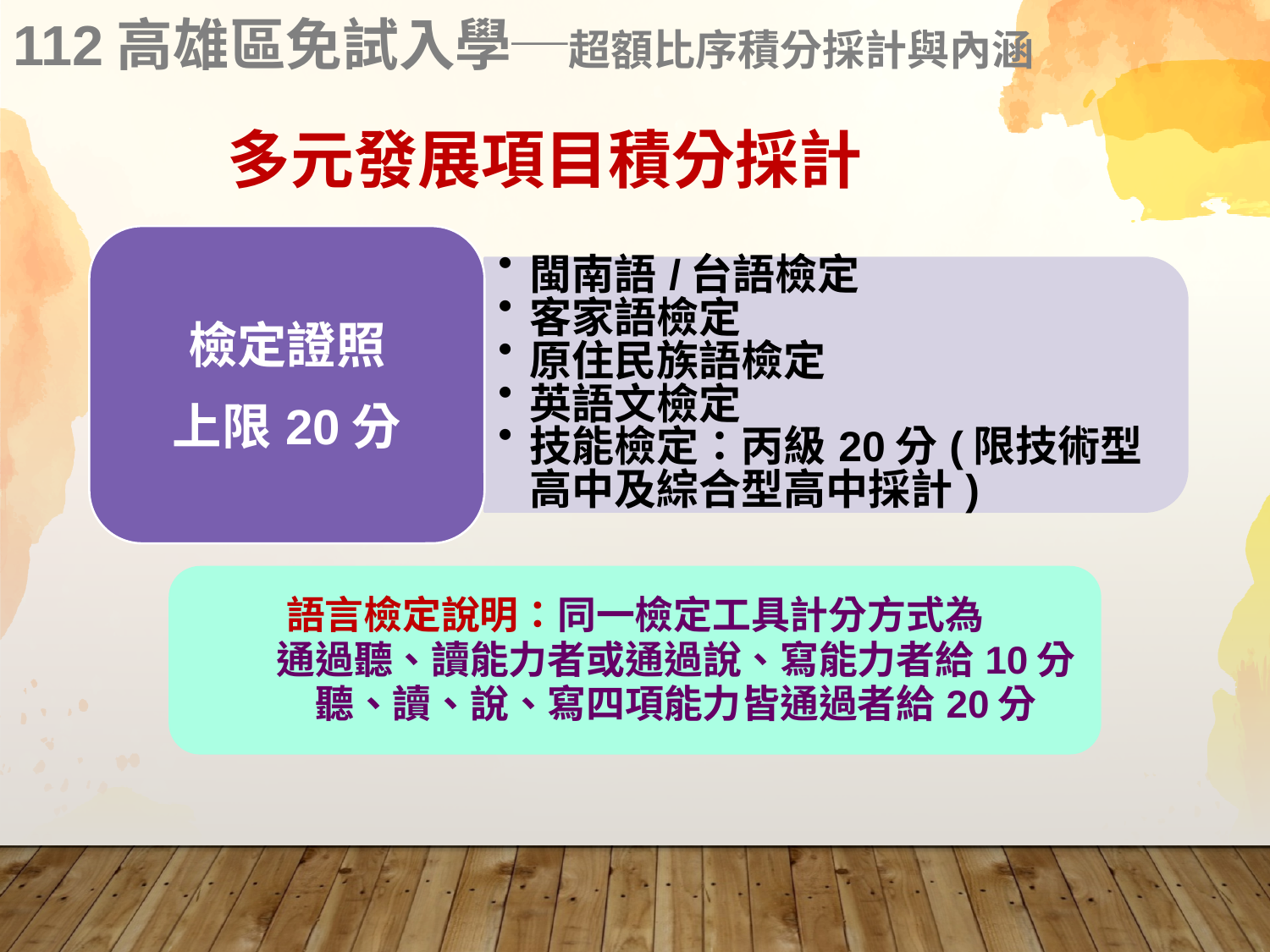

112高雄區免試入學─超額比序積分採計與內涵
多元發展項目積分採計
檢定證照
上限20分
英語文檢定
閩南語/台語檢定
客家語檢定
技能檢定：丙級20分(限技術型高中及綜合型高中採計)
原住民族語檢定
語言檢定說明：同一檢定工具計分方式為
        通過聽、讀能力者或通過說、寫能力者給10分
        聽、讀、說、寫四項能力皆通過者給20分